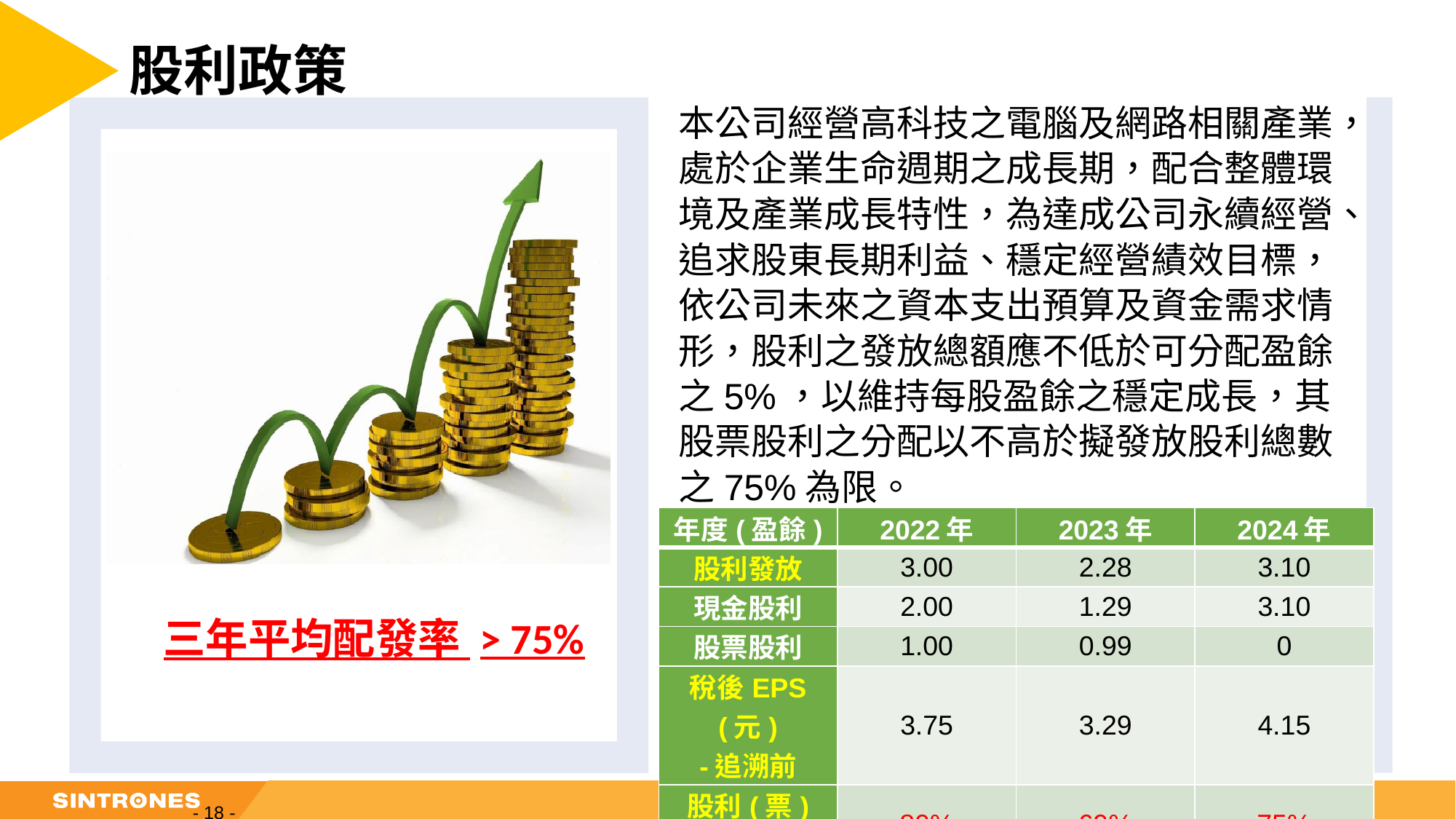

# 股利政策
三年平均配發率 > 75%
本公司經營高科技之電腦及網路相關產業，處於企業生命週期之成長期，配合整體環境及產業成長特性，為達成公司永續經營、追求股東長期利益、穩定經營績效目標，依公司未來之資本支出預算及資金需求情形，股利之發放總額應不低於可分配盈餘之5%，以維持每股盈餘之穩定成長，其股票股利之分配以不高於擬發放股利總數之75%為限。
| 年度(盈餘) | 2022年 | 2023年 | 2024年 |
| --- | --- | --- | --- |
| 股利發放 | 3.00 | 2.28 | 3.10 |
| 現金股利 | 2.00 | 1.29 | 3.10 |
| 股票股利 | 1.00 | 0.99 | 0 |
| 稅後EPS (元) -追溯前 | 3.75 | 3.29 | 4.15 |
| 股利(票) 發放率 | 80% | 69% | 75% |
- 18 -